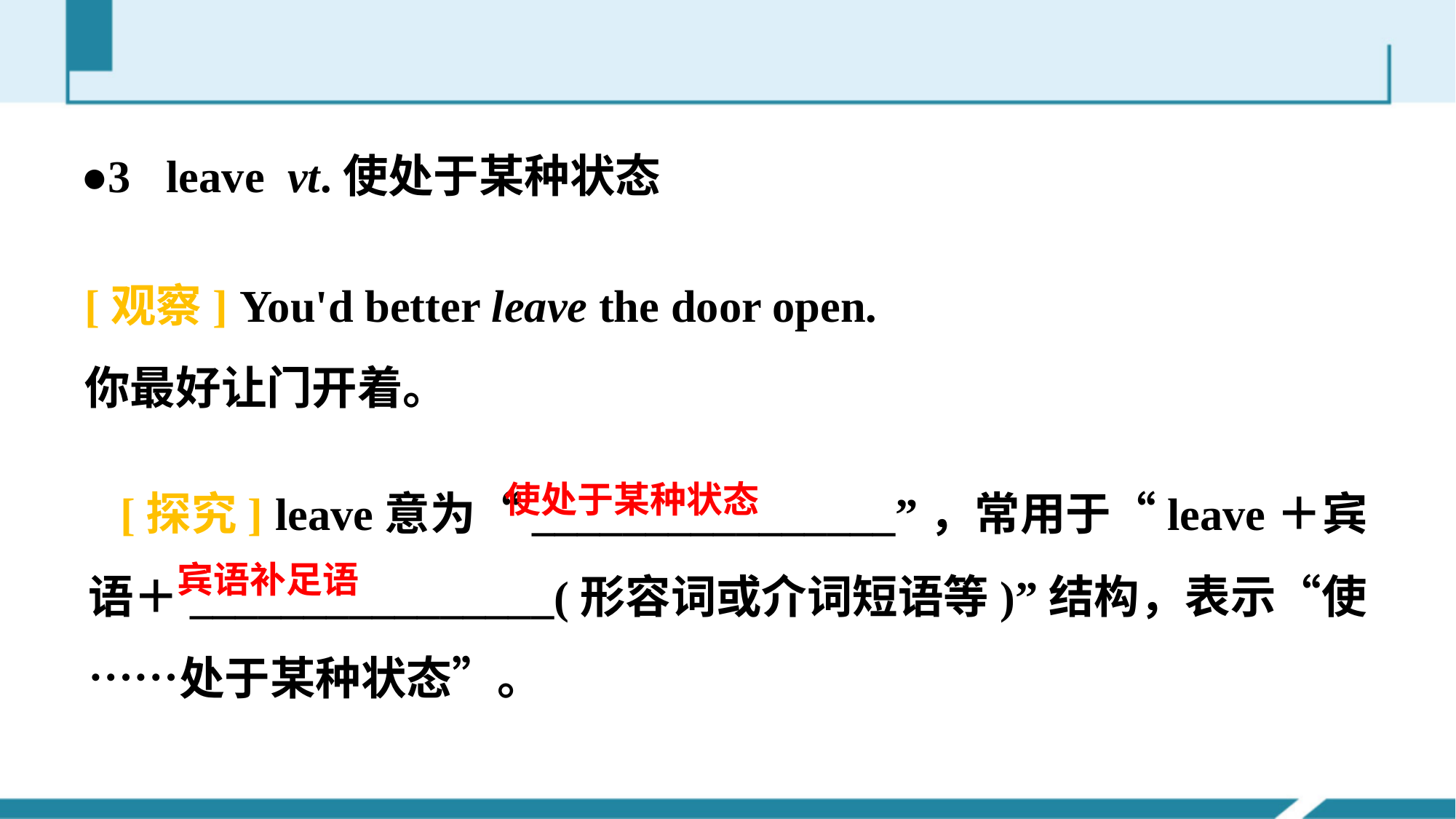

●3   leave  vt.使处于某种状态
[观察] You'd better leave the door open.
你最好让门开着。
[探究] leave意为“________________”，常用于“leave＋宾语＋________________(形容词或介词短语等)”结构，表示“使……处于某种状态”。
使处于某种状态
宾语补足语